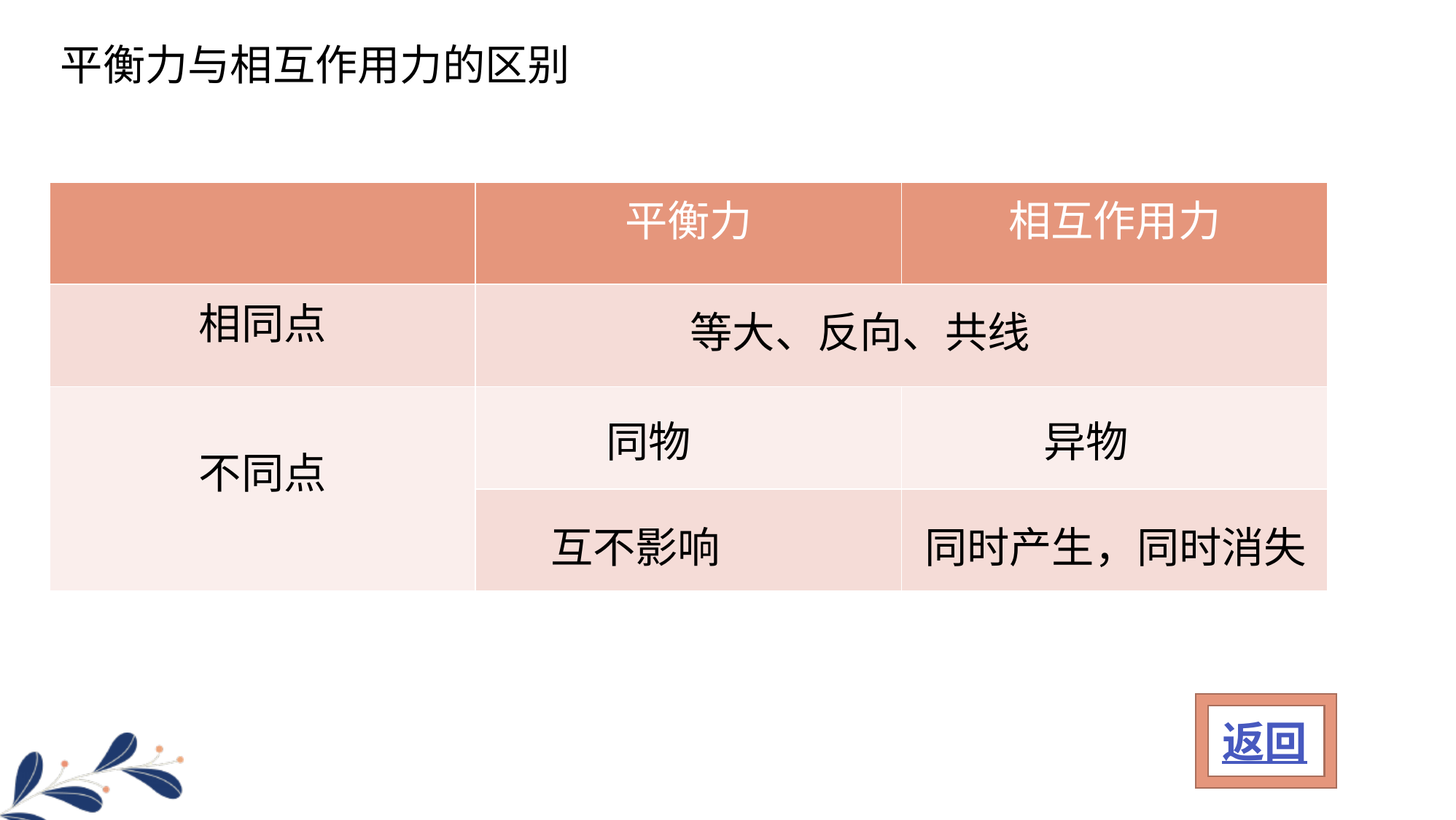

平衡力与相互作用力的区别
|  | 平衡力 | 相互作用力 |
| --- | --- | --- |
| 相同点 |  |  |
| 不同点 |  |  |
|  |  |  |
等大、反向、共线
同物
异物
互不影响
同时产生，同时消失

返回